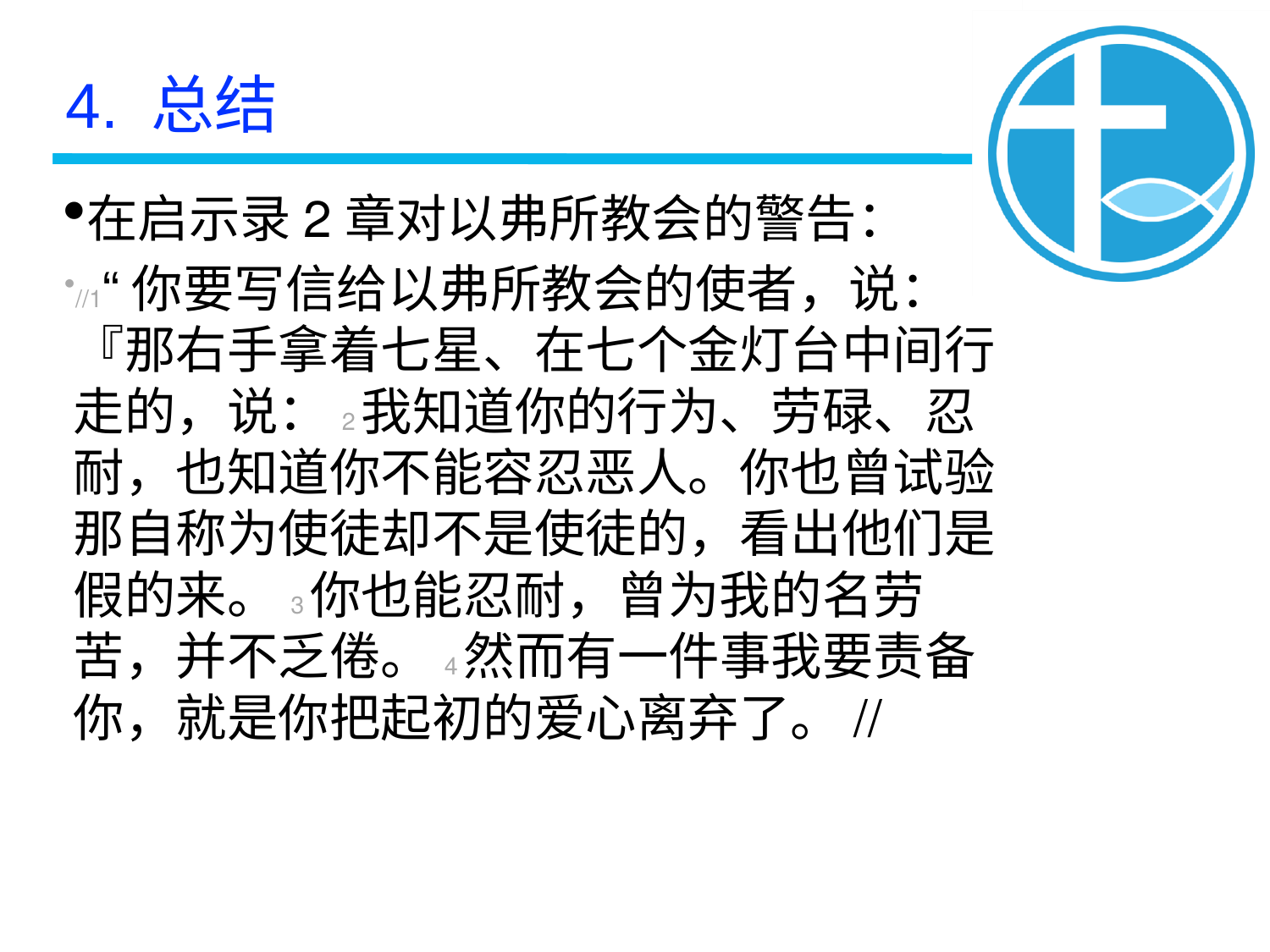

4. 总结
在启示录2章对以弗所教会的警告：
//1“你要写信给以弗所教会的使者，说：『那右手拿着七星、在七个金灯台中间行走的，说：2我知道你的行为、劳碌、忍耐，也知道你不能容忍恶人。你也曾试验那自称为使徒却不是使徒的，看出他们是假的来。3你也能忍耐，曾为我的名劳苦，并不乏倦。4然而有一件事我要责备你，就是你把起初的爱心离弃了。//